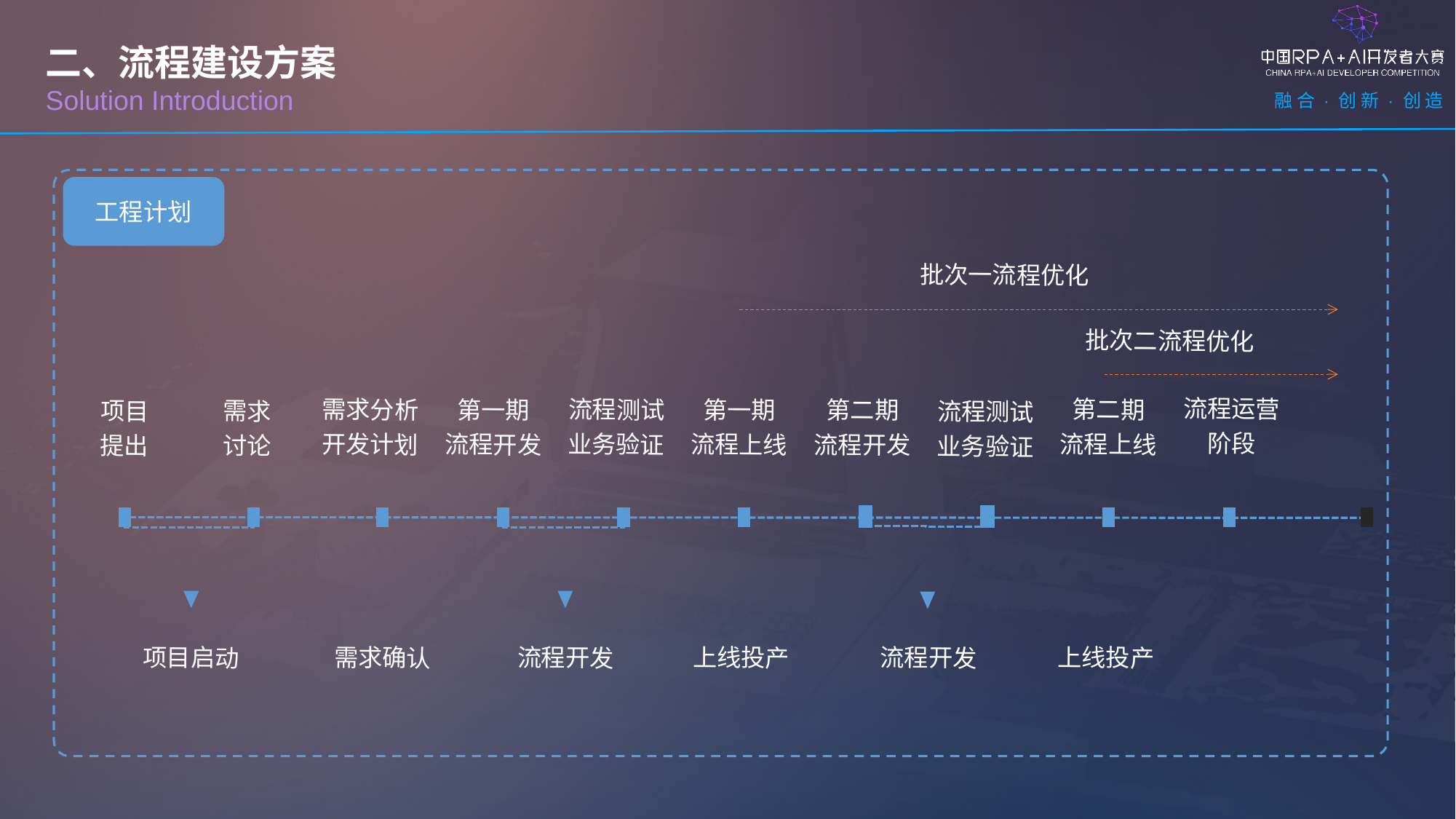

二、流程建设方案
Solution Introduction

工程计划
批次一流程优化
批次二流程优化
流程运营阶段
第二期
流程上线
需求分析
开发计划
流程测试
业务验证
第一期
流程开发
第一期
流程上线
第二期
流程开发
项目
提出
需求
讨论
流程测试
业务验证

项目启动
需求确认
流程开发
上线投产
流程开发
上线投产